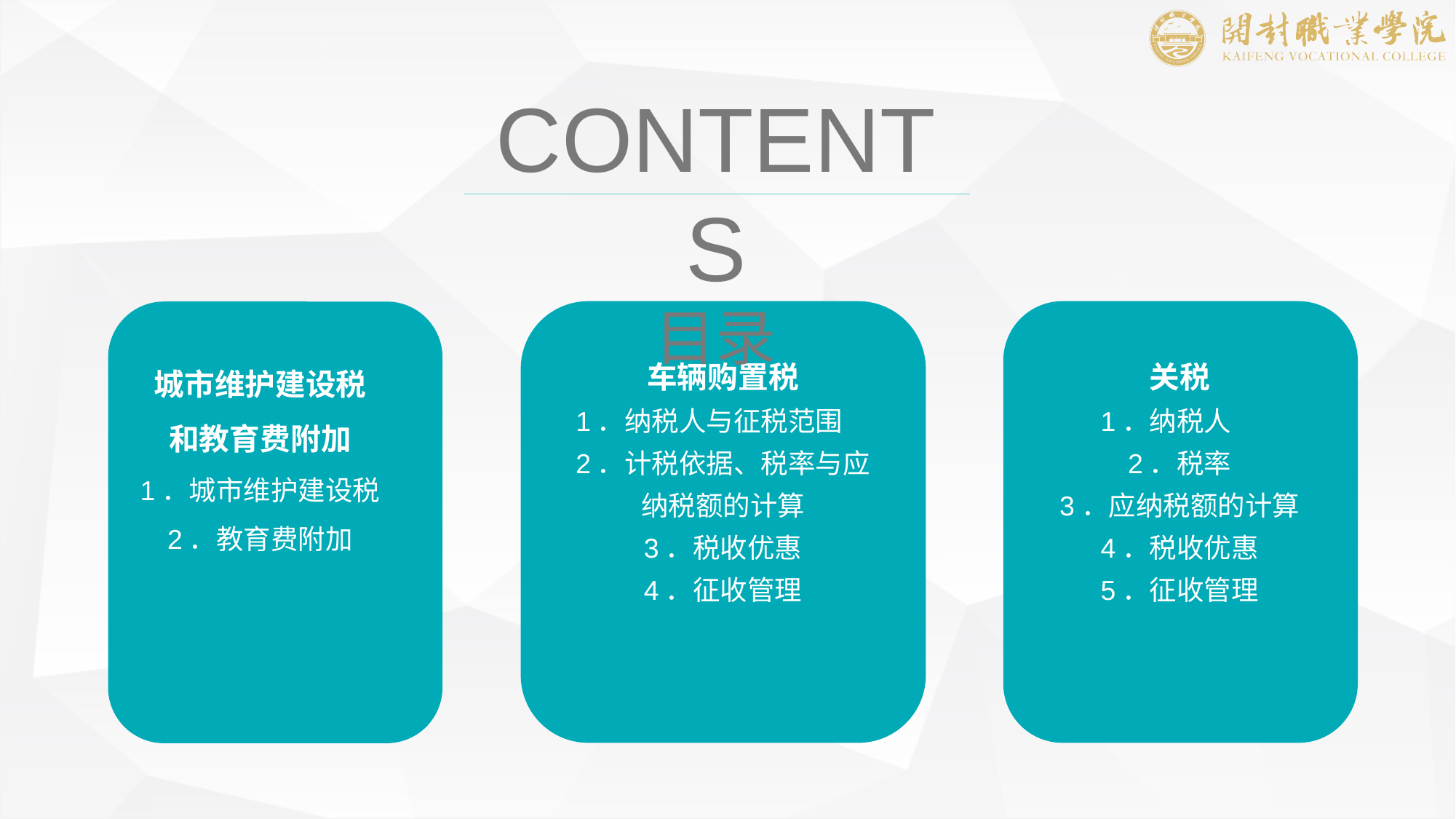

CONTENTS
目录

车辆购置税
1．纳税人与征税范围　
2．计税依据、税率与应纳税额的计算
3．税收优惠
4．征收管理

关税
1．纳税人　
2．税率
3．应纳税额的计算
4．税收优惠
5．征收管理

城市维护建设税
和教育费附加
1．城市维护建设税
2．教育费附加